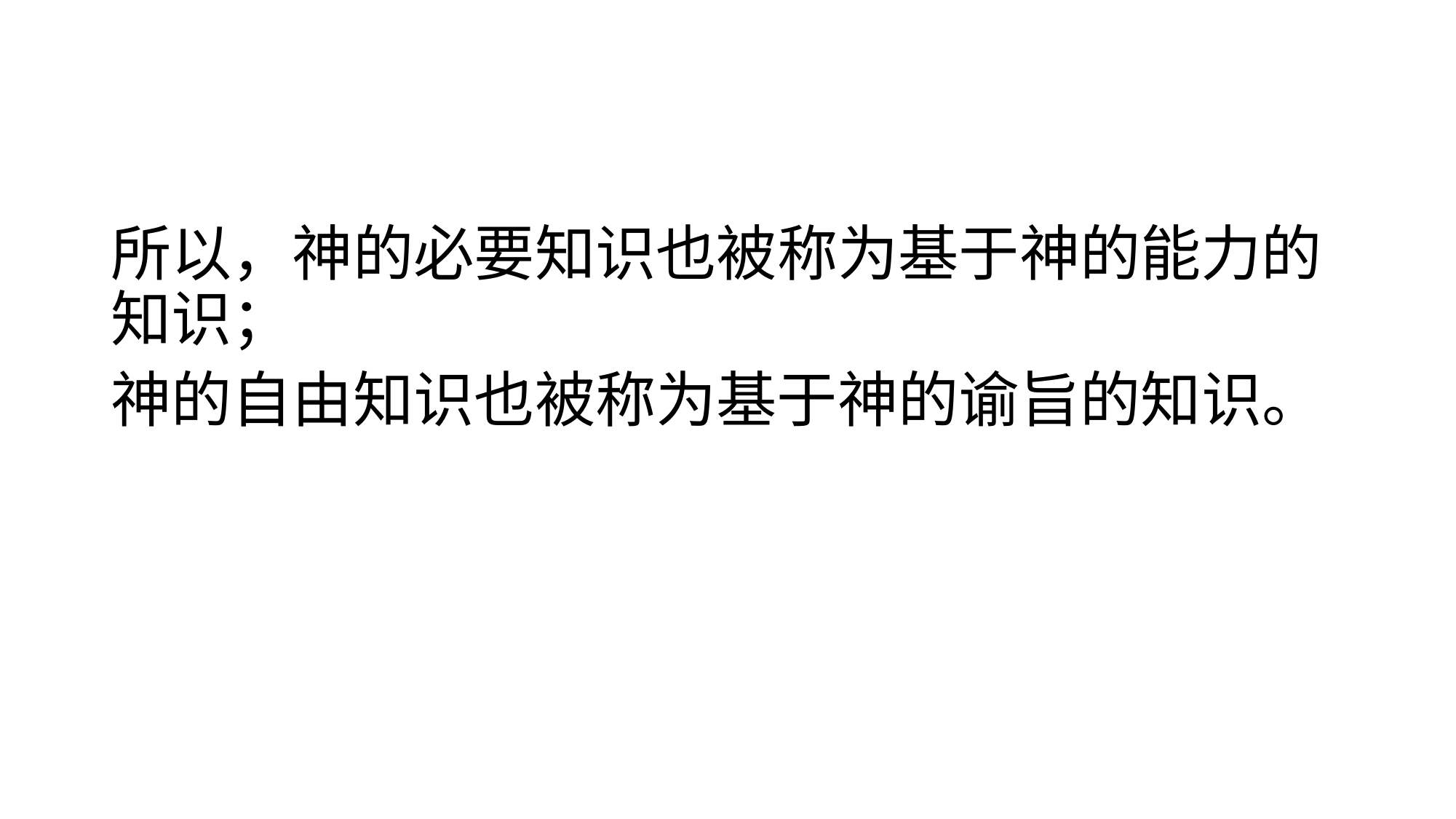

#
所以，神的必要知识也被称为基于神的能力的知识；
神的自由知识也被称为基于神的谕旨的知识。